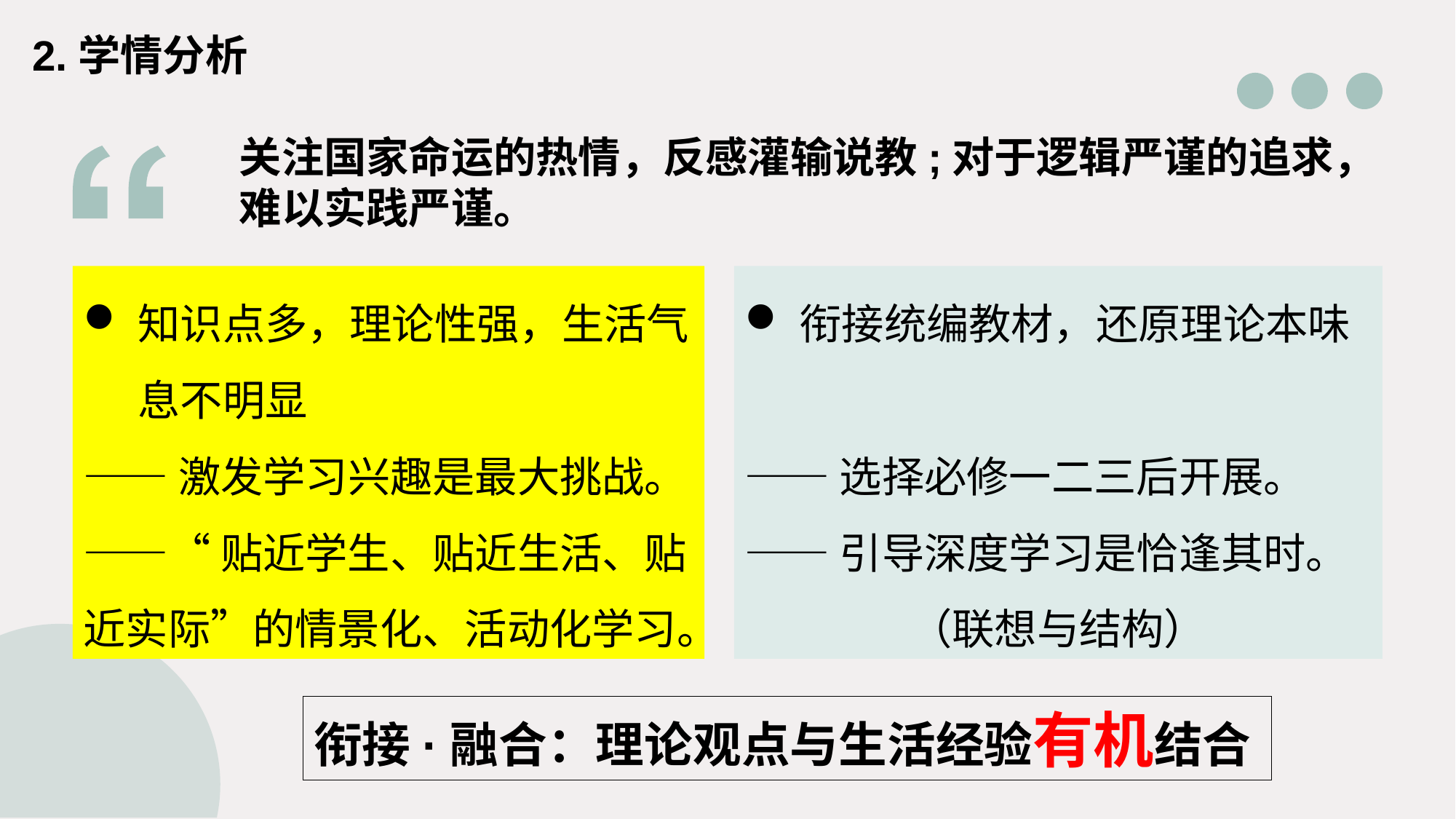

2.学情分析

关注国家命运的热情，反感灌输说教;对于逻辑严谨的追求，难以实践严谨。

知识点多，理论性强，生活气息不明显
——激发学习兴趣是最大挑战。
——“贴近学生、贴近生活、贴近实际”的情景化、活动化学习。
衔接统编教材，还原理论本味

——选择必修一二三后开展。
——引导深度学习是恰逢其时。
（联想与结构）

衔接·融合：理论观点与生活经验有机结合